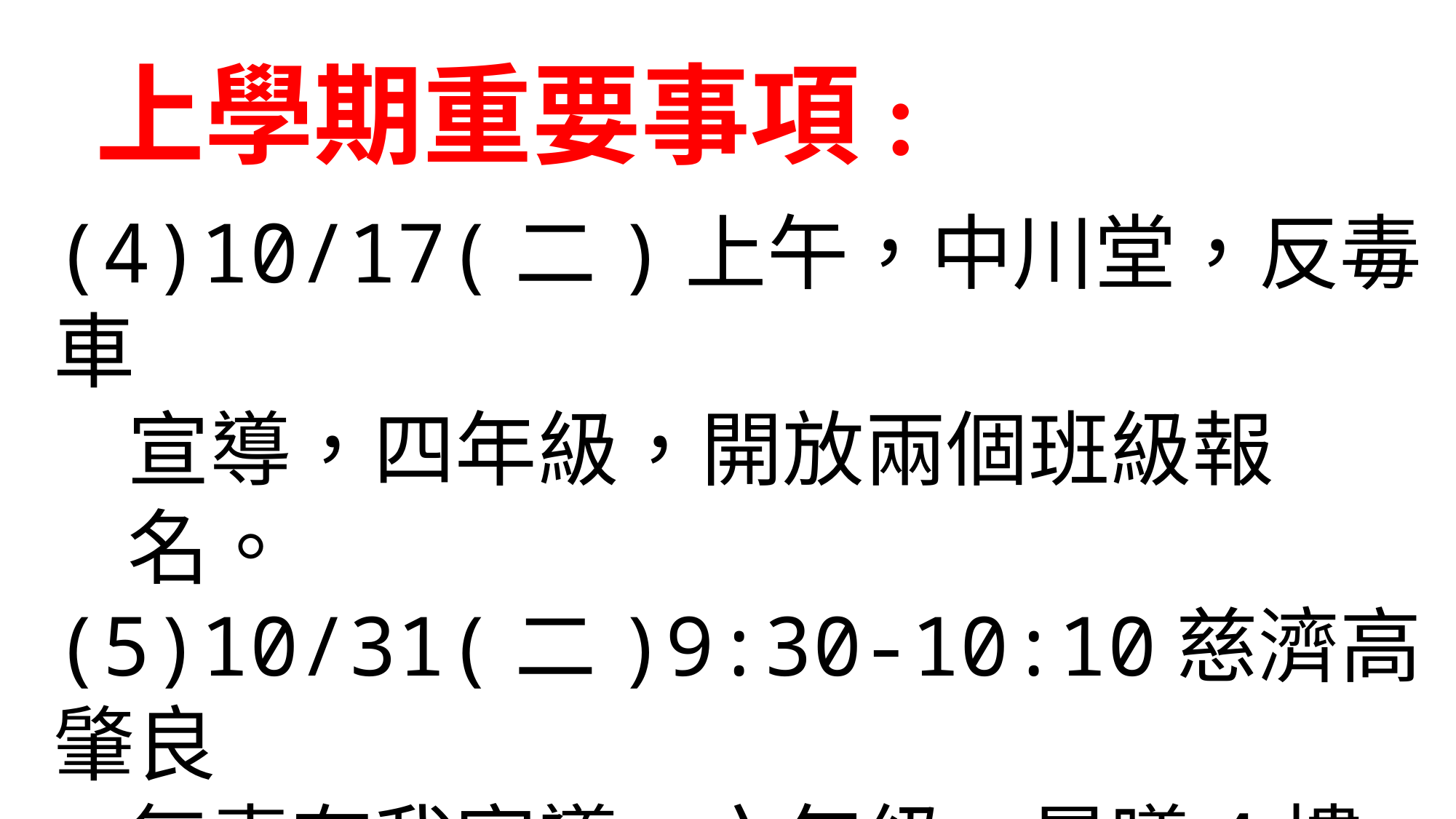

上學期重要事項:
(4)10/17(二)上午，中川堂，反毒車
   宣導，四年級，開放兩個班級報
   名。
(5)10/31(二)9:30-10:10慈濟高肇良
   無毒有我宣導，六年級，晨曦4樓。